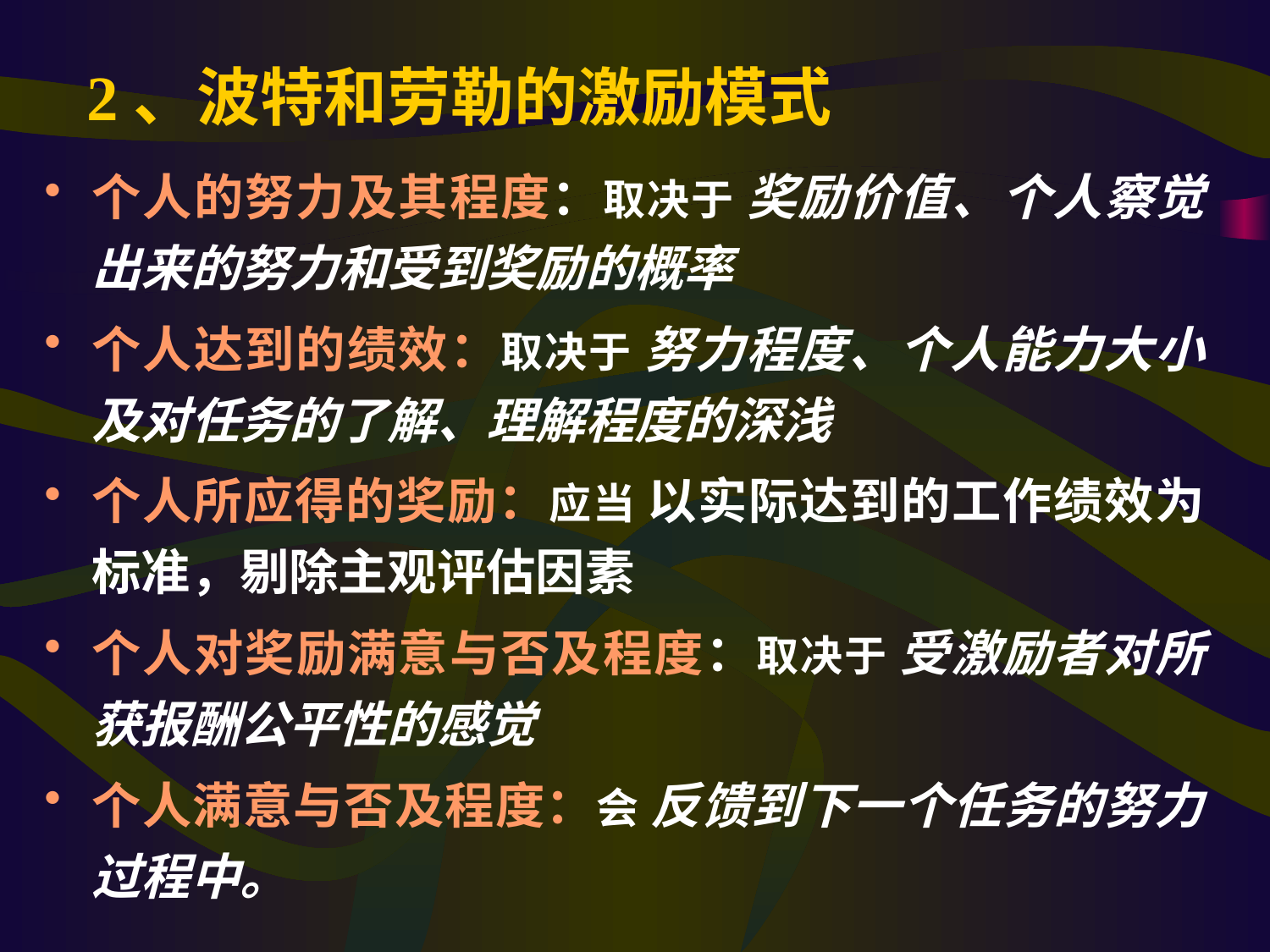

2、波特和劳勒的激励模式
个人的努力及其程度：取决于 奖励价值、个人察觉出来的努力和受到奖励的概率
个人达到的绩效：取决于 努力程度、个人能力大小及对任务的了解、理解程度的深浅
个人所应得的奖励：应当 以实际达到的工作绩效为标准，剔除主观评估因素
个人对奖励满意与否及程度：取决于 受激励者对所获报酬公平性的感觉
个人满意与否及程度：会 反馈到下一个任务的努力过程中。
#